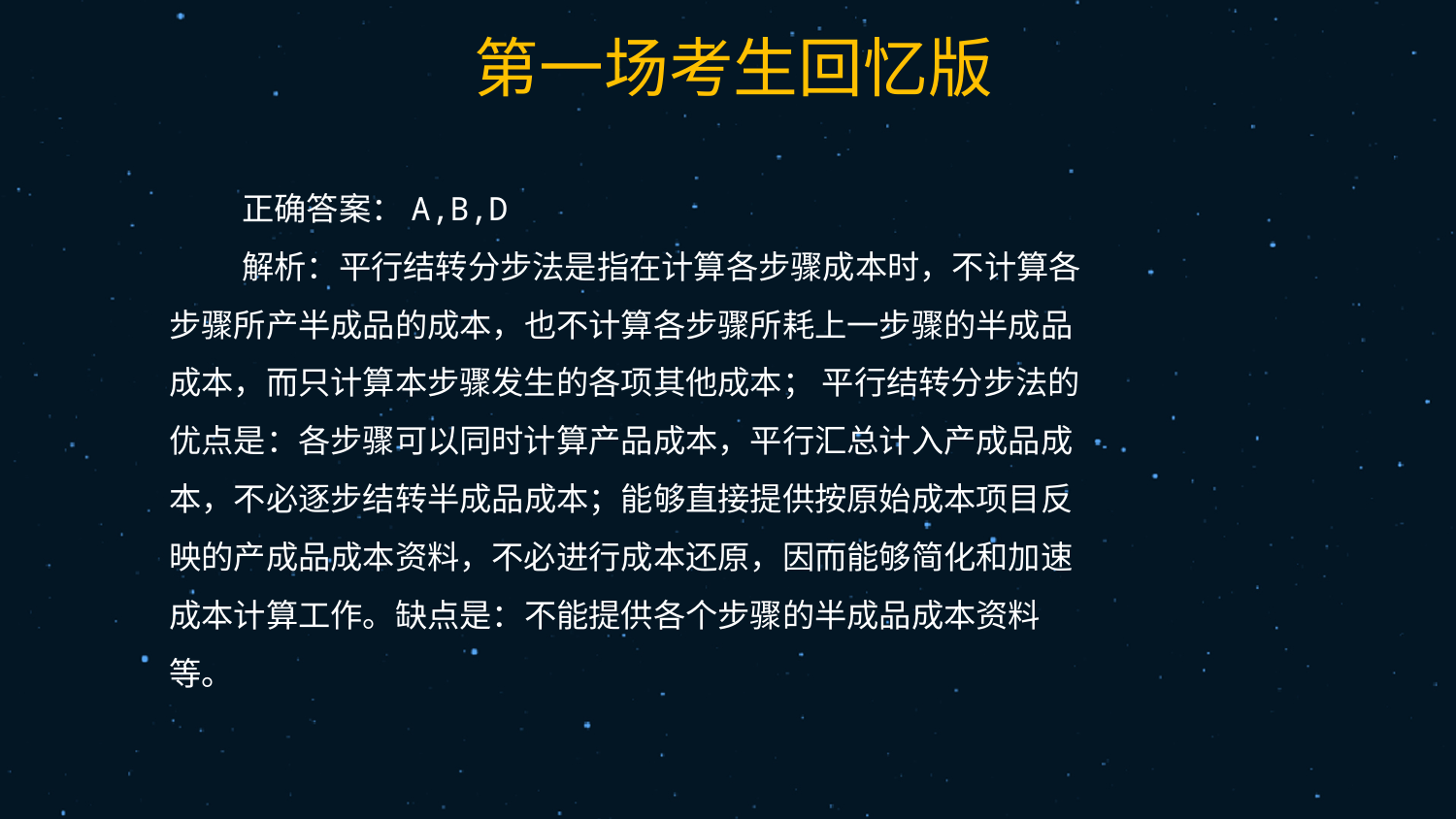

61

正确答案：A,B,D
解析：平行结转分步法是指在计算各步骤成本时，不计算各步骤所产半成品的成本，也不计算各步骤所耗上一步骤的半成品成本，而只计算本步骤发生的各项其他成本； 平行结转分步法的优点是：各步骤可以同时计算产品成本，平行汇总计入产成品成本，不必逐步结转半成品成本；能够直接提供按原始成本项目反映的产成品成本资料，不必进行成本还原，因而能够简化和加速成本计算工作。缺点是：不能提供各个步骤的半成品成本资料等。